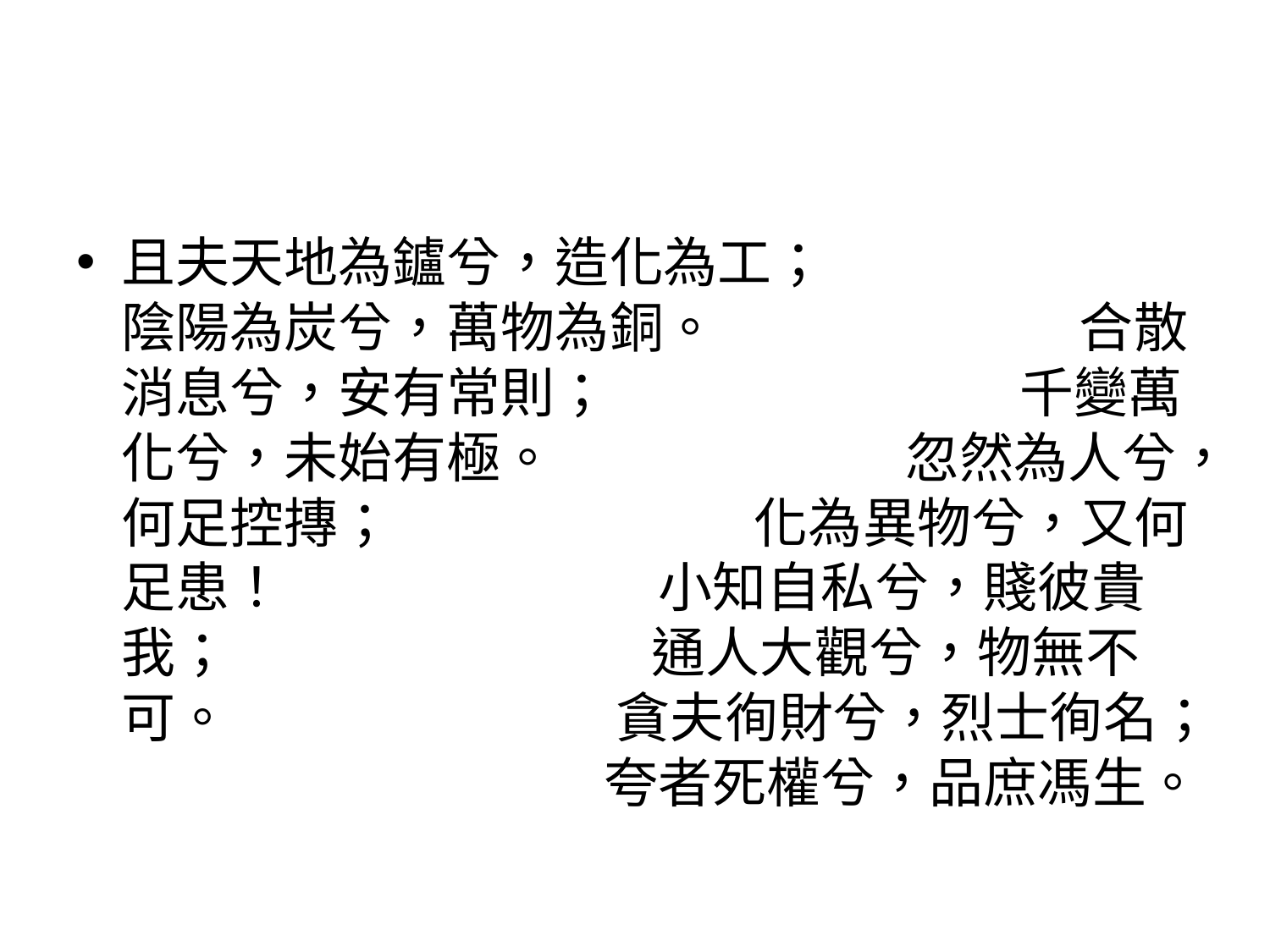

#
且夫天地為鑪兮，造化為工；                            陰陽為炭兮，萬物為銅。                              合散消息兮，安有常則；                                  千變萬化兮，未始有極。                             忽然為人兮，何足控摶；                              化為異物兮，又何足患！                               小知自私兮，賤彼貴我；                                   通人大觀兮，物無不可。                                貪夫徇財兮，烈士徇名；                                        夸者死權兮，品庶馮生。